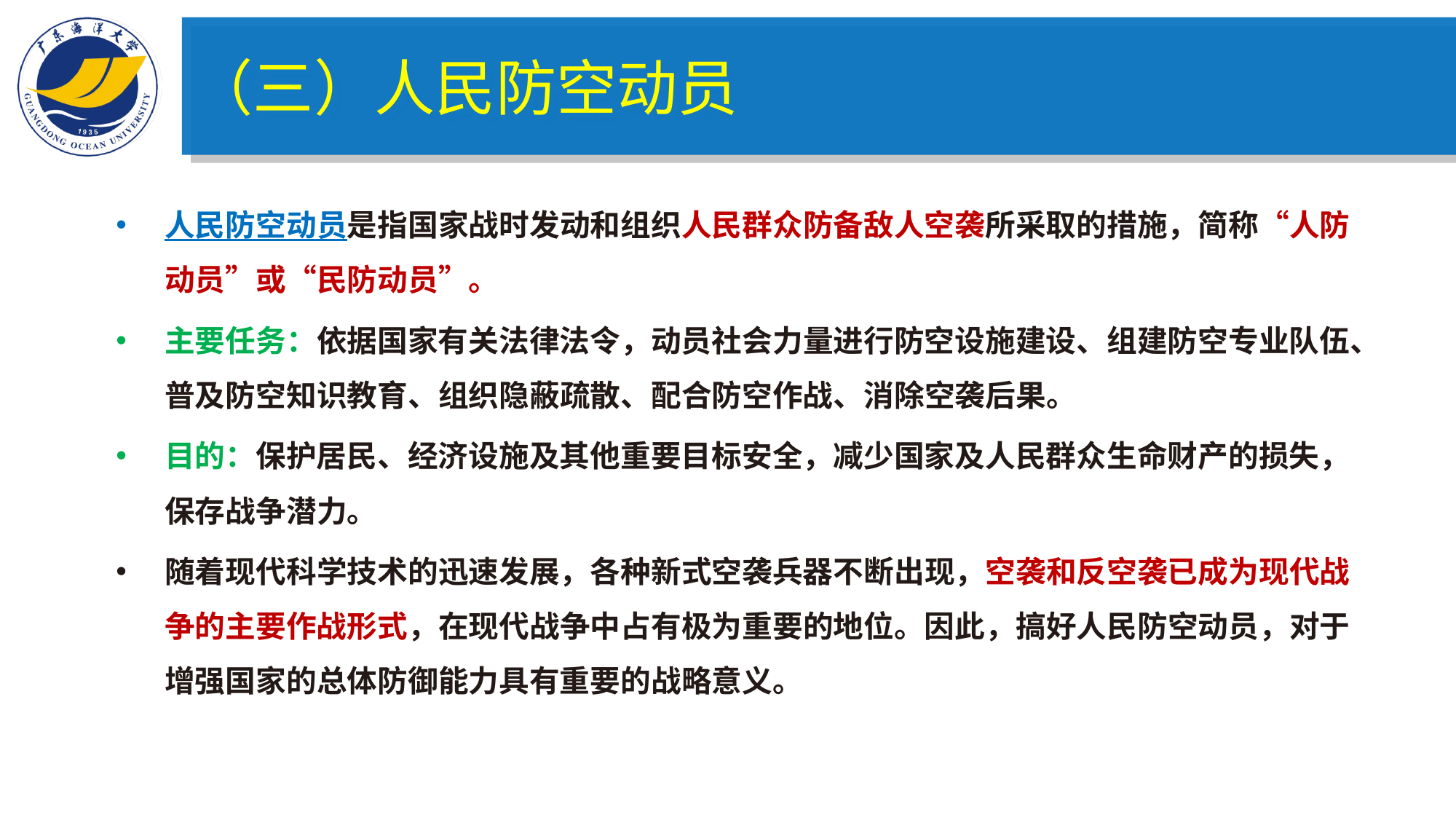

（三）人民防空动员
人民防空动员是指国家战时发动和组织人民群众防备敌人空袭所采取的措施，简称“人防动员”或“民防动员”。
主要任务：依据国家有关法律法令，动员社会力量进行防空设施建设、组建防空专业队伍、普及防空知识教育、组织隐蔽疏散、配合防空作战、消除空袭后果。
目的：保护居民、经济设施及其他重要目标安全，减少国家及人民群众生命财产的损失，保存战争潜力。
随着现代科学技术的迅速发展，各种新式空袭兵器不断出现，空袭和反空袭已成为现代战争的主要作战形式，在现代战争中占有极为重要的地位。因此，搞好人民防空动员，对于增强国家的总体防御能力具有重要的战略意义。